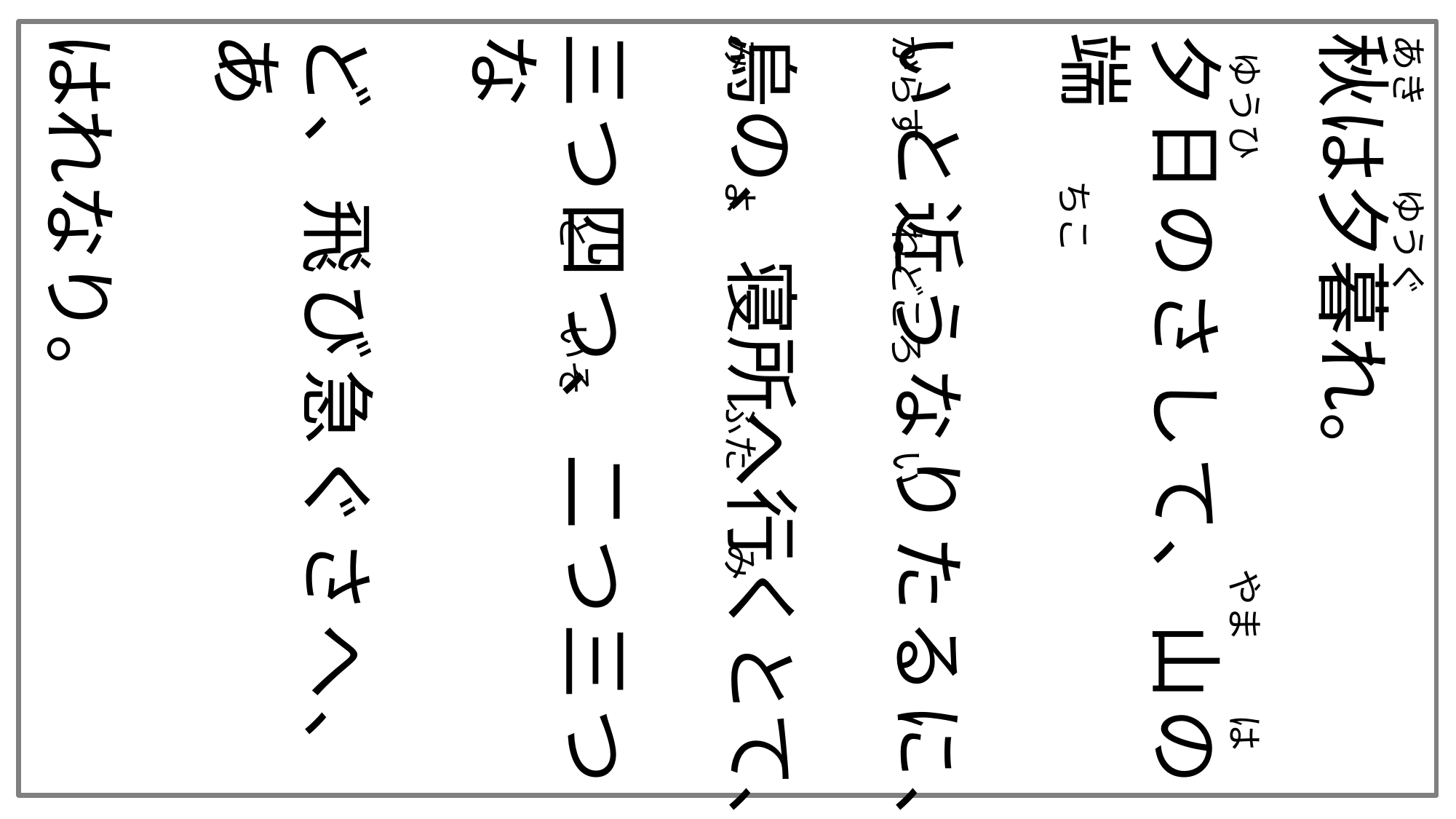

秋は夕暮れ。

夕日のさして、山の端

いと近うなりたるに、

烏の、寝所へ行くとて、

三つ四つ、二つ三つな

ど、飛び急ぐさへ、あ

はれなり。

　　　　　と　　いそ

み　　　よ　　　　　ふた　　み
からす　　 ねどころ　　 い
　　　　ちこ
 ゆうひ　　　　　　　　　　 　やま　　は
あき　　 ゆうぐ